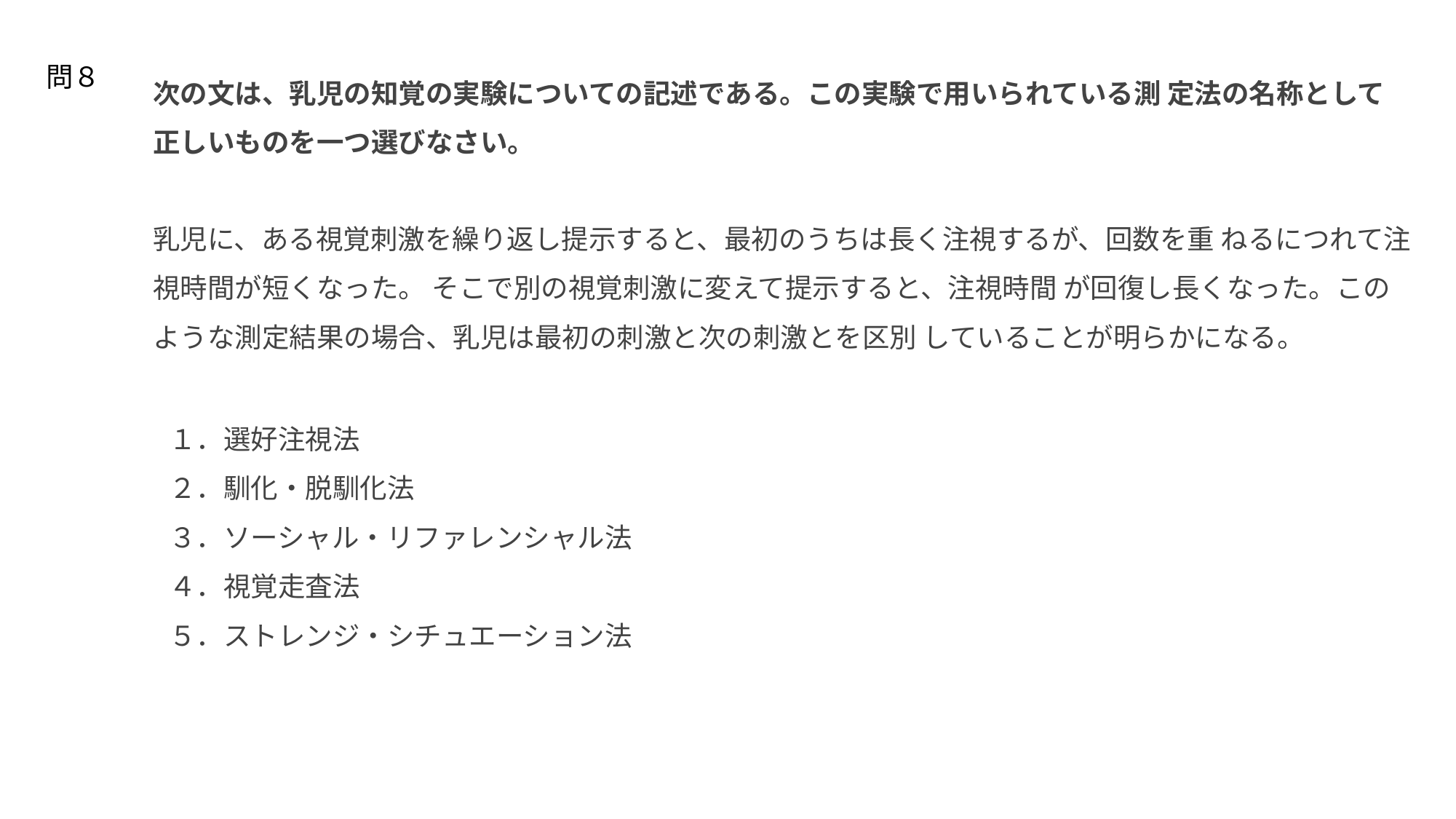

問８
次の文は、乳児の知覚の実験についての記述である。この実験で用いられている測 定法の名称として正しいものを一つ選びなさい。
乳児に、ある視覚刺激を繰り返し提示すると、最初のうちは長く注視するが、回数を重 ねるにつれて注視時間が短くなった。 そこで別の視覚刺激に変えて提示すると、注視時間 が回復し長くなった。このような測定結果の場合、乳児は最初の刺激と次の刺激とを区別 していることが明らかになる。
１．選好注視法
２．馴化・脱馴化法
３．ソーシャル・リファレンシャル法
４．視覚走査法
５．ストレンジ・シチュエーション法